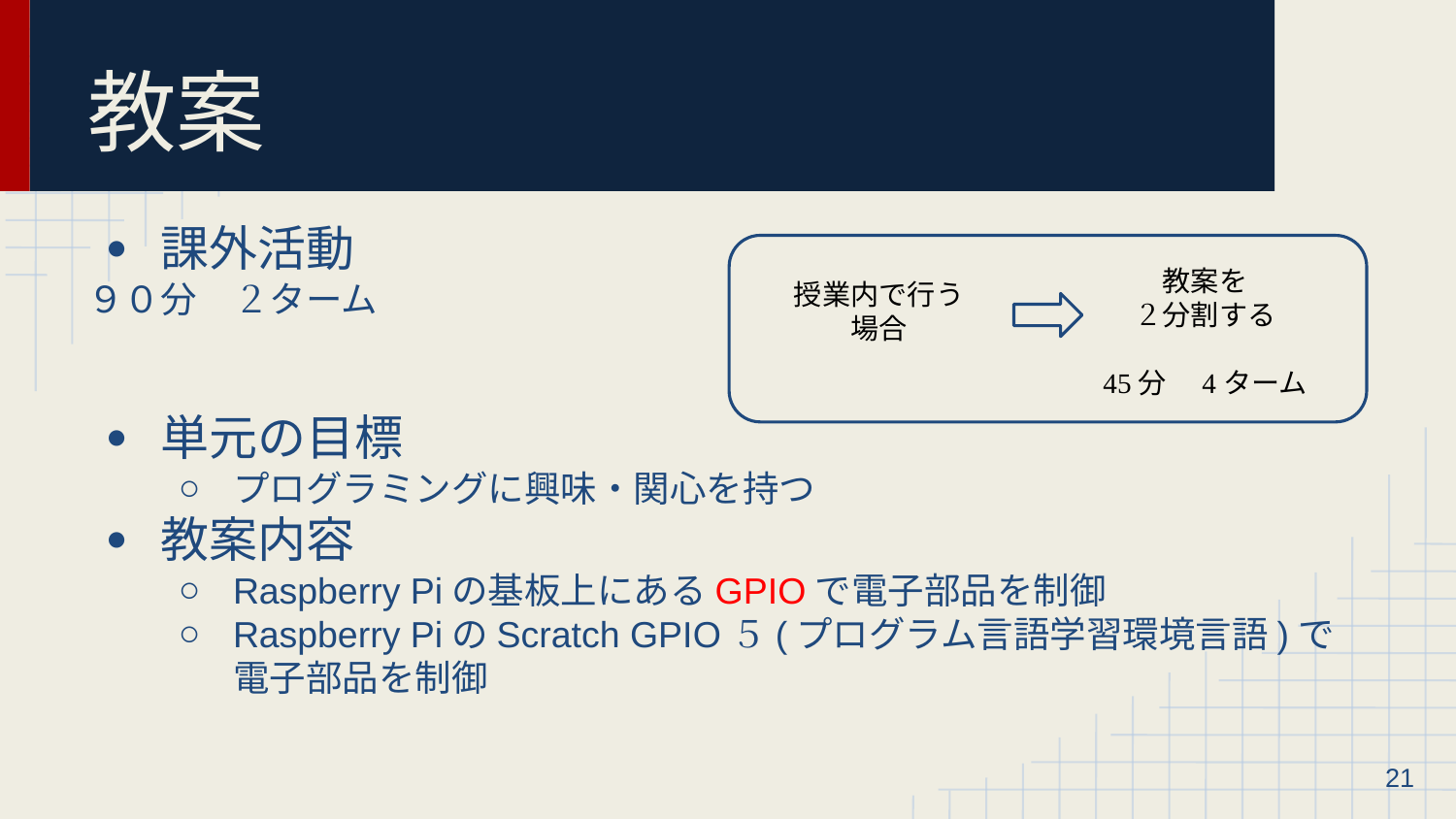

# 教案
課外活動
９０分　２ターム

単元の目標
プログラミングに興味・関心を持つ
教案内容
Raspberry Piの基板上にあるGPIOで電子部品を制御
Raspberry PiのScratch GPIO５(プログラム言語学習環境言語)で電子部品を制御

教案を
２分割する

45分　4ターム
授業内で行う
場合

21